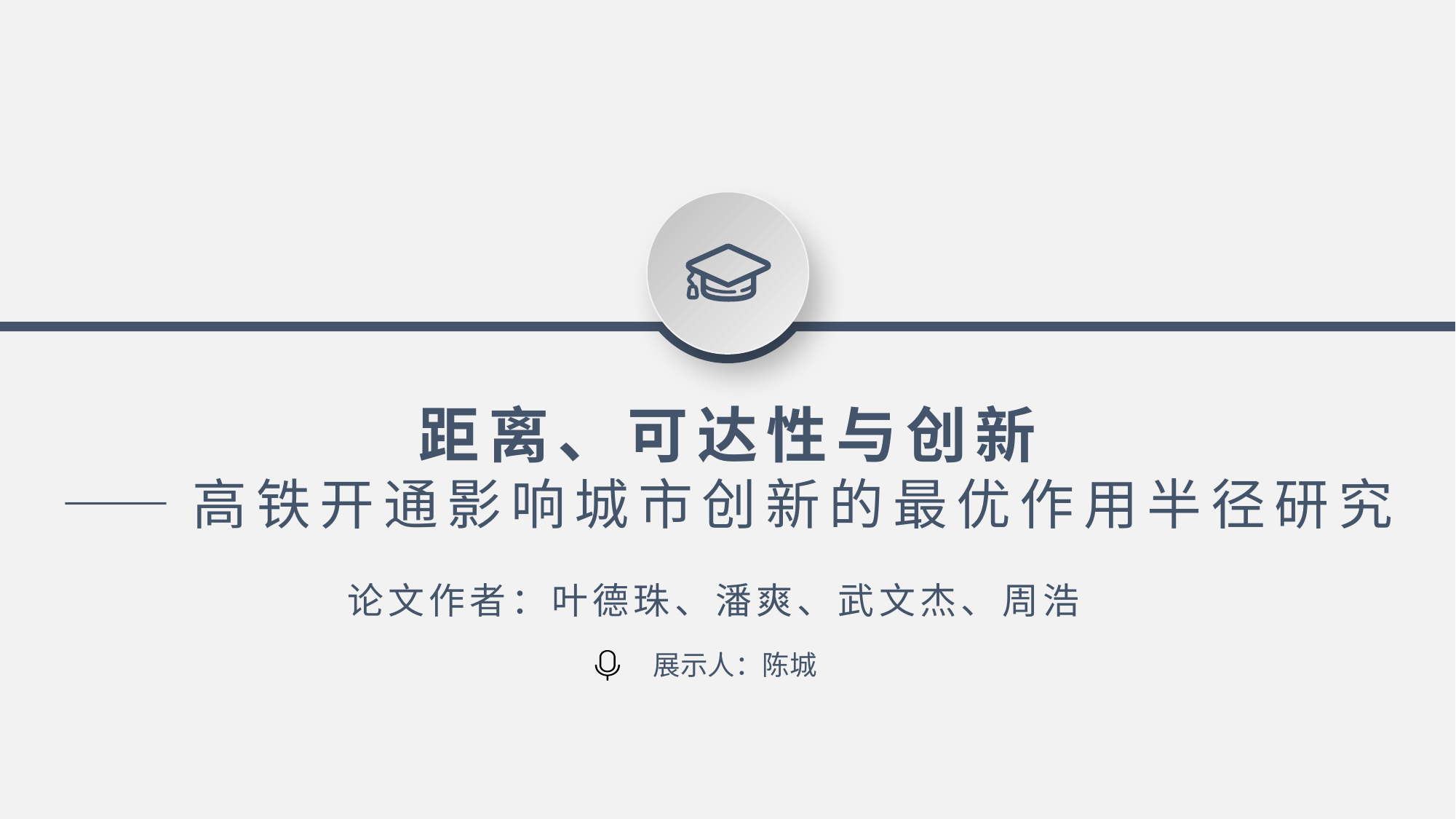

距离、可达性与创新
——高铁开通影响城市创新的最优作用半径研究
论文作者：叶德珠、潘爽、武文杰、周浩
展示人：陈城